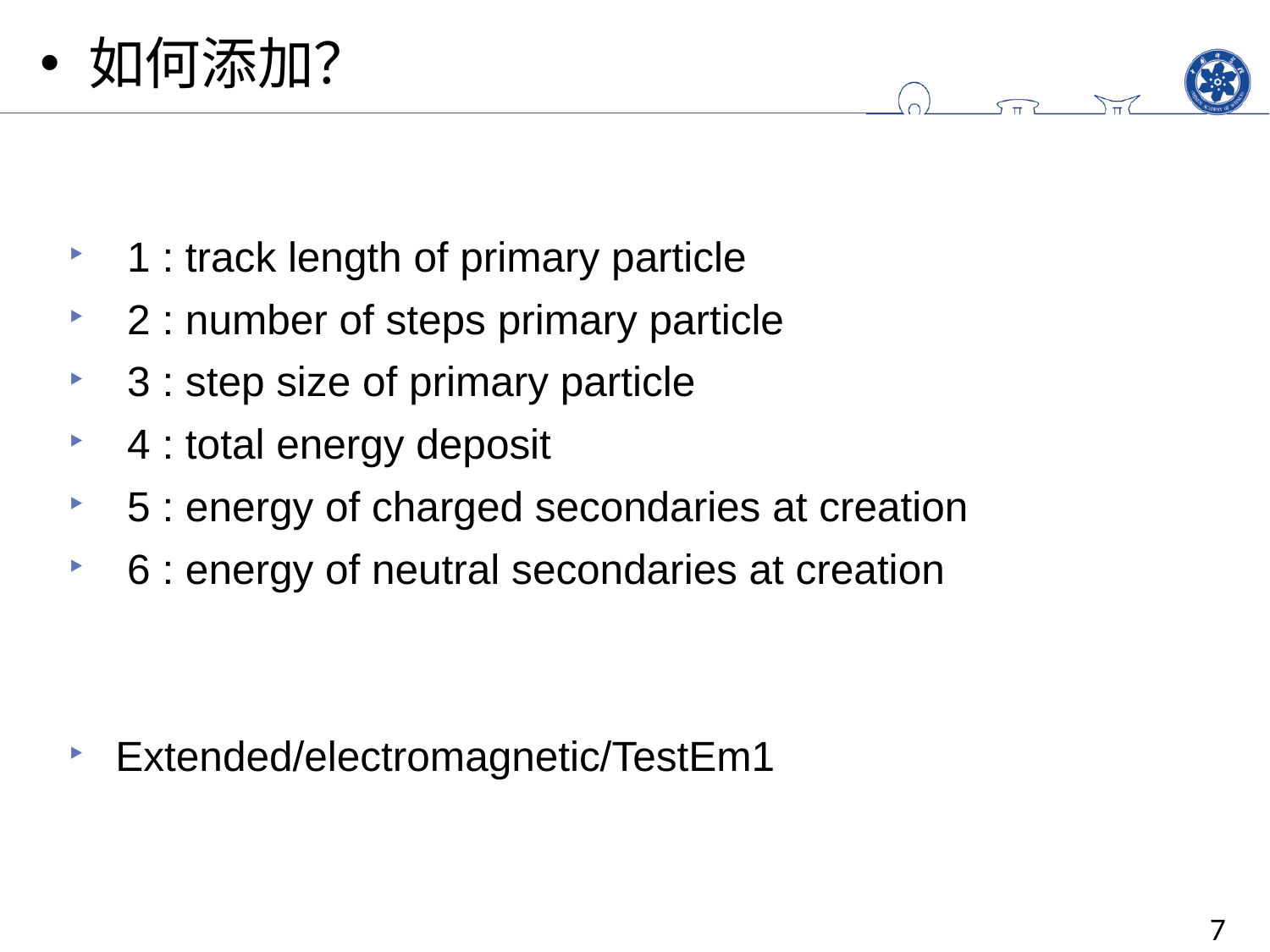

如何添加？
 1 : track length of primary particle
 2 : number of steps primary particle
 3 : step size of primary particle
 4 : total energy deposit
 5 : energy of charged secondaries at creation
 6 : energy of neutral secondaries at creation

Extended/electromagnetic/TestEm1
7